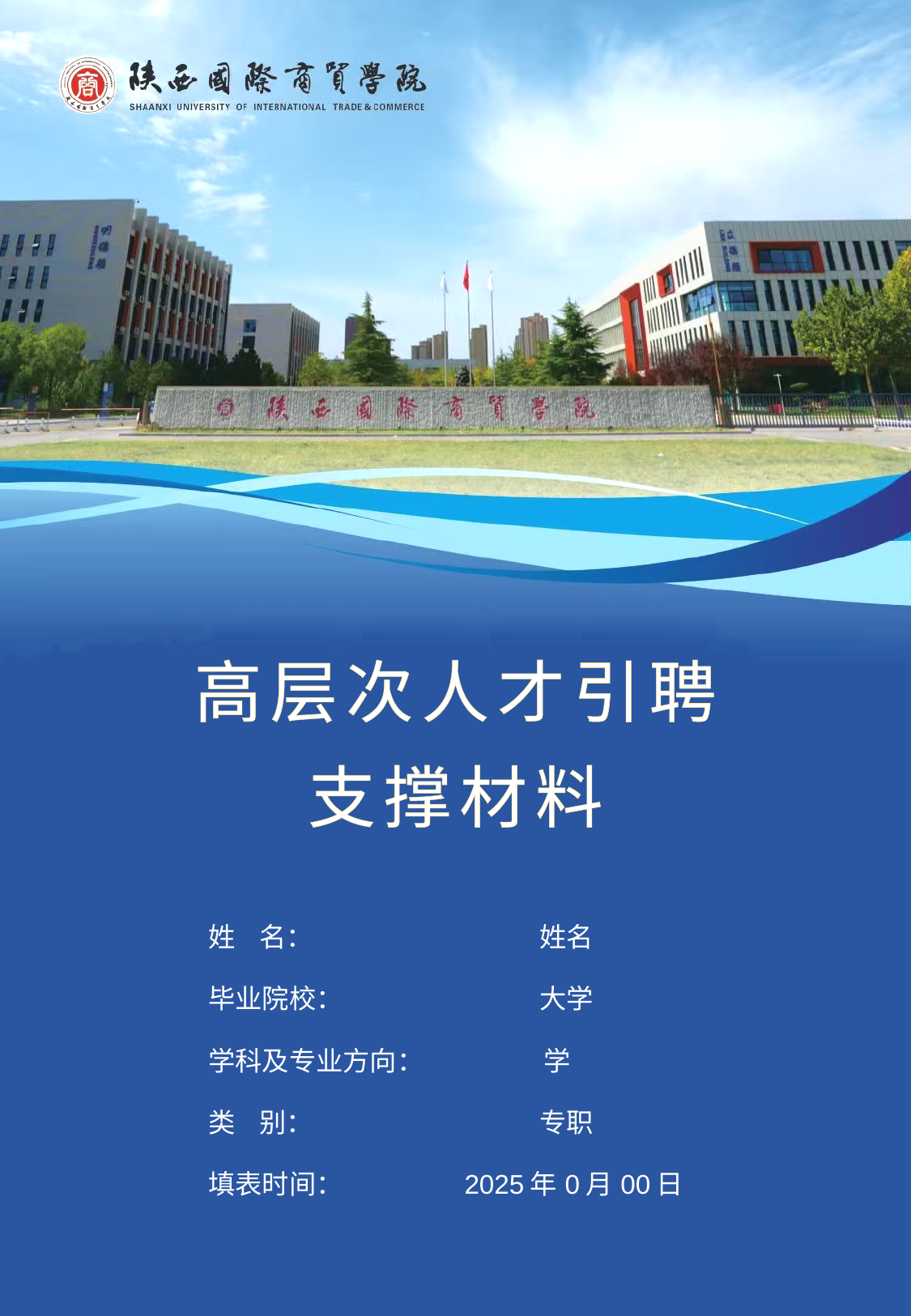

高层次人才引聘
支撑材料
| 姓 名： | 姓名 |
| --- | --- |
| 毕业院校： | 大学 |
| 学科及专业方向： | 学 |
| 类  别： | 专职 |
| 填表时间： | 2025年0月00日 |